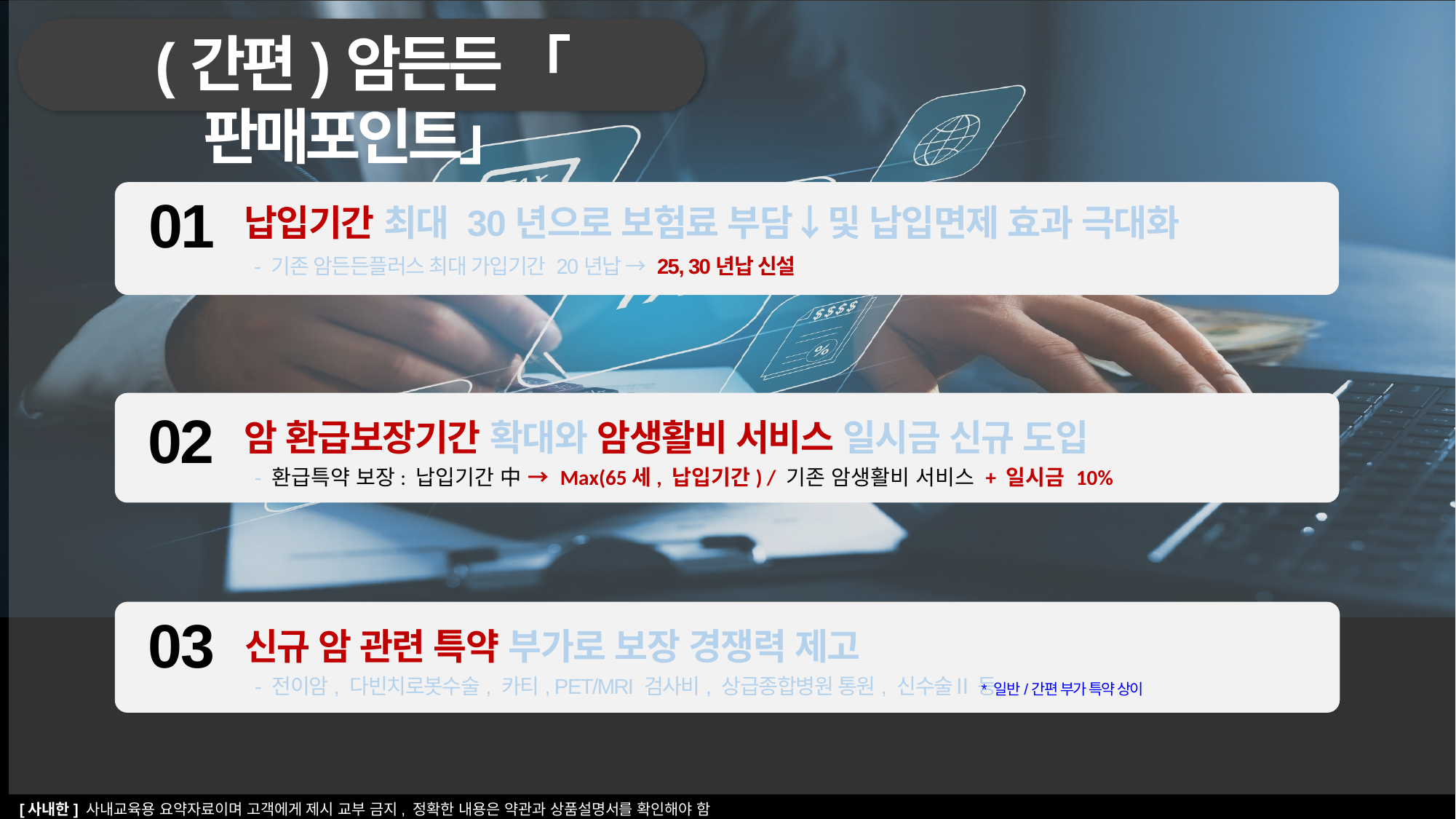

(간편)암든든 「판매포인트」

01

납입기간 최대 30년으로 보험료 부담↓및 납입면제 효과 극대화
- 기존 암든든플러스 최대 가입기간 20년납 → 25, 30년납 신설

02
암 환급보장기간 확대와 암생활비 서비스 일시금 신규 도입
- 환급특약 보장: 납입기간 中 → Max(65세, 납입기간) / 기존 암생활비 서비스 + 일시금 10%
03

신규 암 관련 특약 부가로 보장 경쟁력 제고
- 전이암, 다빈치로봇수술, 카티, PET/MRI 검사비, 상급종합병원 통원, 신수술Ⅱ 등
* 일반/간편 부가 특약 상이